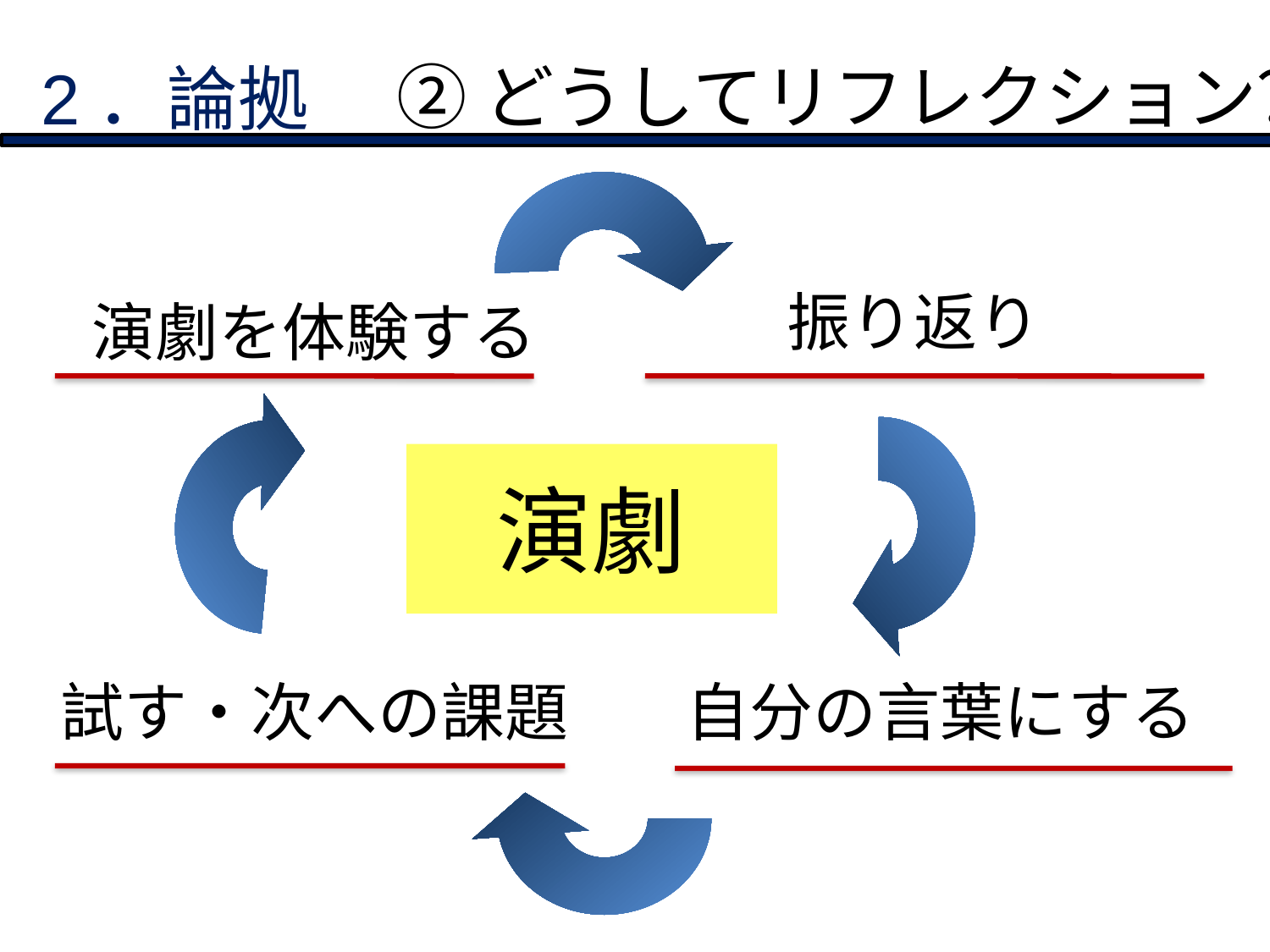

2．論拠
②どうしてリフレクション？

振り返り
 演劇を体験する

演劇

試す・次への課題
自分の言葉にする